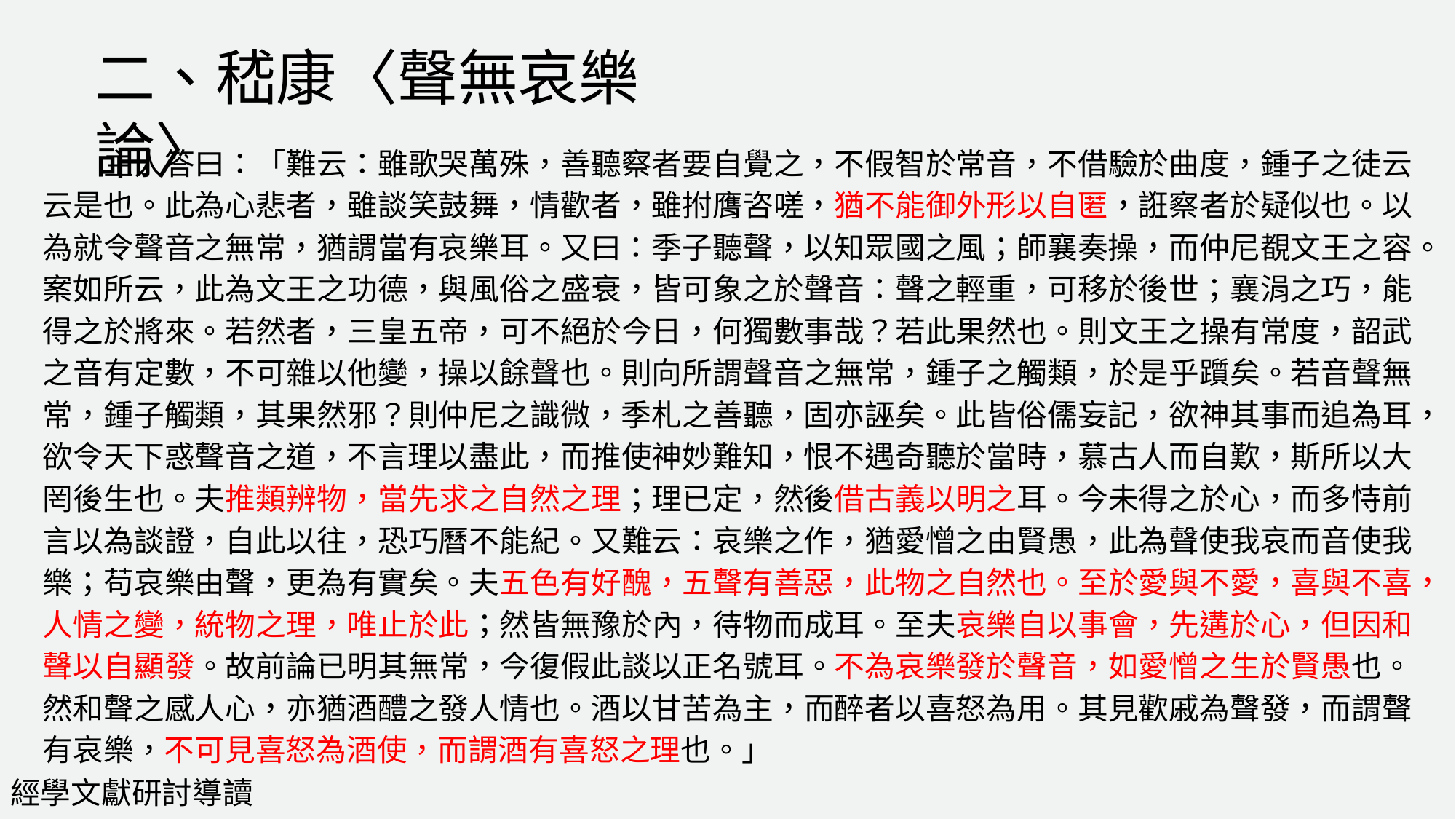

二、嵇康〈聲無哀樂論〉
　　主人答曰：「難云：雖歌哭萬殊，善聽察者要自覺之，不假智於常音，不借驗於曲度，鍾子之徒云云是也。此為心悲者，雖談笑鼓舞，情歡者，雖拊膺咨嗟，猶不能御外形以自匿，誑察者於疑似也。以為就令聲音之無常，猶謂當有哀樂耳。又曰：季子聽聲，以知眾國之風；師襄奏操，而仲尼覩文王之容。案如所云，此為文王之功德，與風俗之盛衰，皆可象之於聲音：聲之輕重，可移於後世；襄涓之巧，能得之於將來。若然者，三皇五帝，可不絕於今日，何獨數事哉？若此果然也。則文王之操有常度，韶武之音有定數，不可雜以他變，操以餘聲也。則向所謂聲音之無常，鍾子之觸類，於是乎躓矣。若音聲無常，鍾子觸類，其果然邪？則仲尼之識微，季札之善聽，固亦誣矣。此皆俗儒妄記，欲神其事而追為耳，欲令天下惑聲音之道，不言理以盡此，而推使神妙難知，恨不遇奇聽於當時，慕古人而自歎，斯所以大罔後生也。夫推類辨物，當先求之自然之理；理已定，然後借古義以明之耳。今未得之於心，而多恃前言以為談證，自此以往，恐巧曆不能紀。又難云：哀樂之作，猶愛憎之由賢愚，此為聲使我哀而音使我樂；苟哀樂由聲，更為有實矣。夫五色有好醜，五聲有善惡，此物之自然也。至於愛與不愛，喜與不喜，人情之變，統物之理，唯止於此；然皆無豫於內，待物而成耳。至夫哀樂自以事會，先遘於心，但因和聲以自顯發。故前論已明其無常，今復假此談以正名號耳。不為哀樂發於聲音，如愛憎之生於賢愚也。然和聲之感人心，亦猶酒醴之發人情也。酒以甘苦為主，而醉者以喜怒為用。其見歡戚為聲發，而謂聲有哀樂，不可見喜怒為酒使，而謂酒有喜怒之理也。」